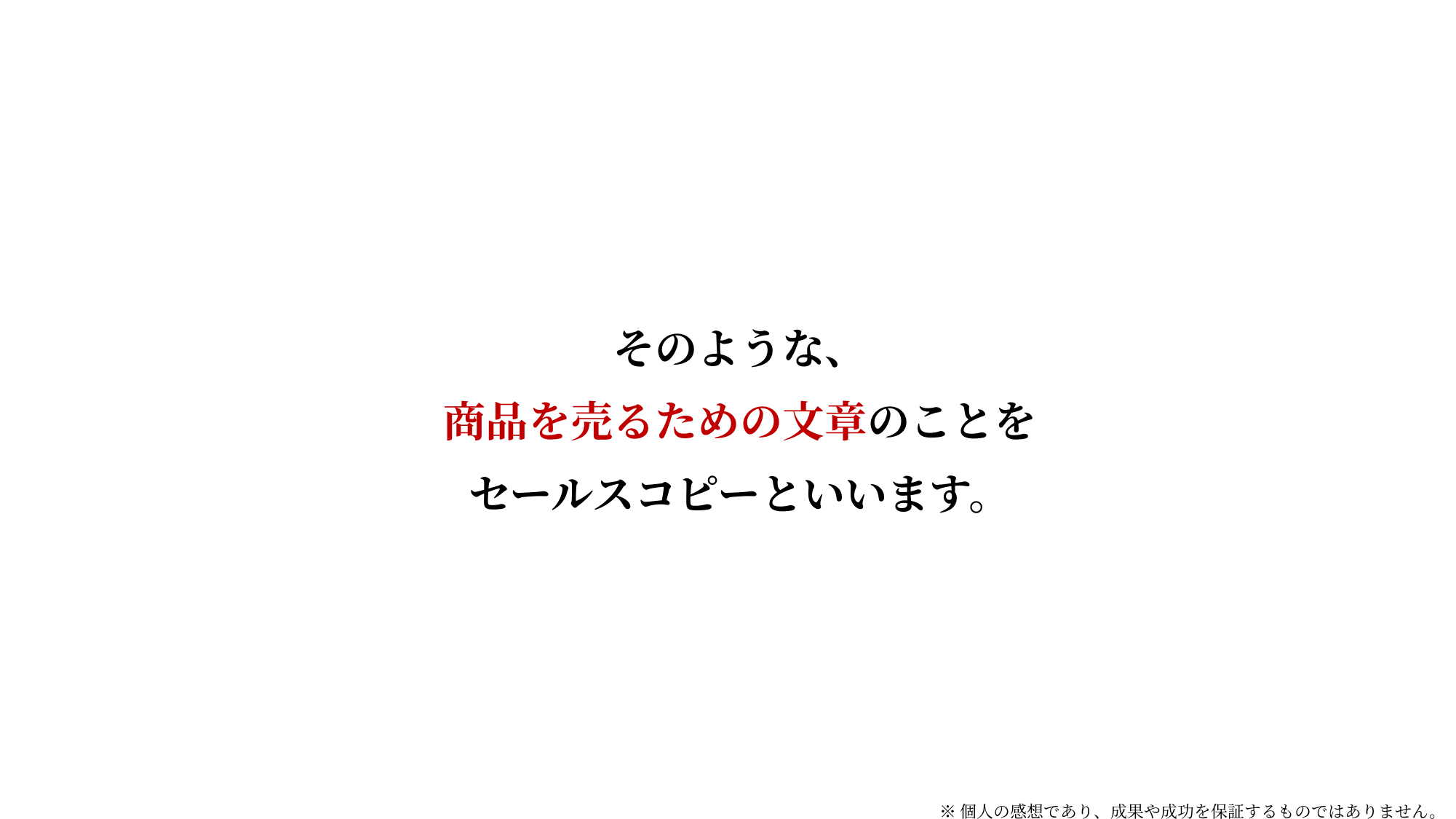

そのような、
商品を売るための文章のことを
セールスコピーといいます。
※個人の感想であり、成果や成功を保証するものではありません。